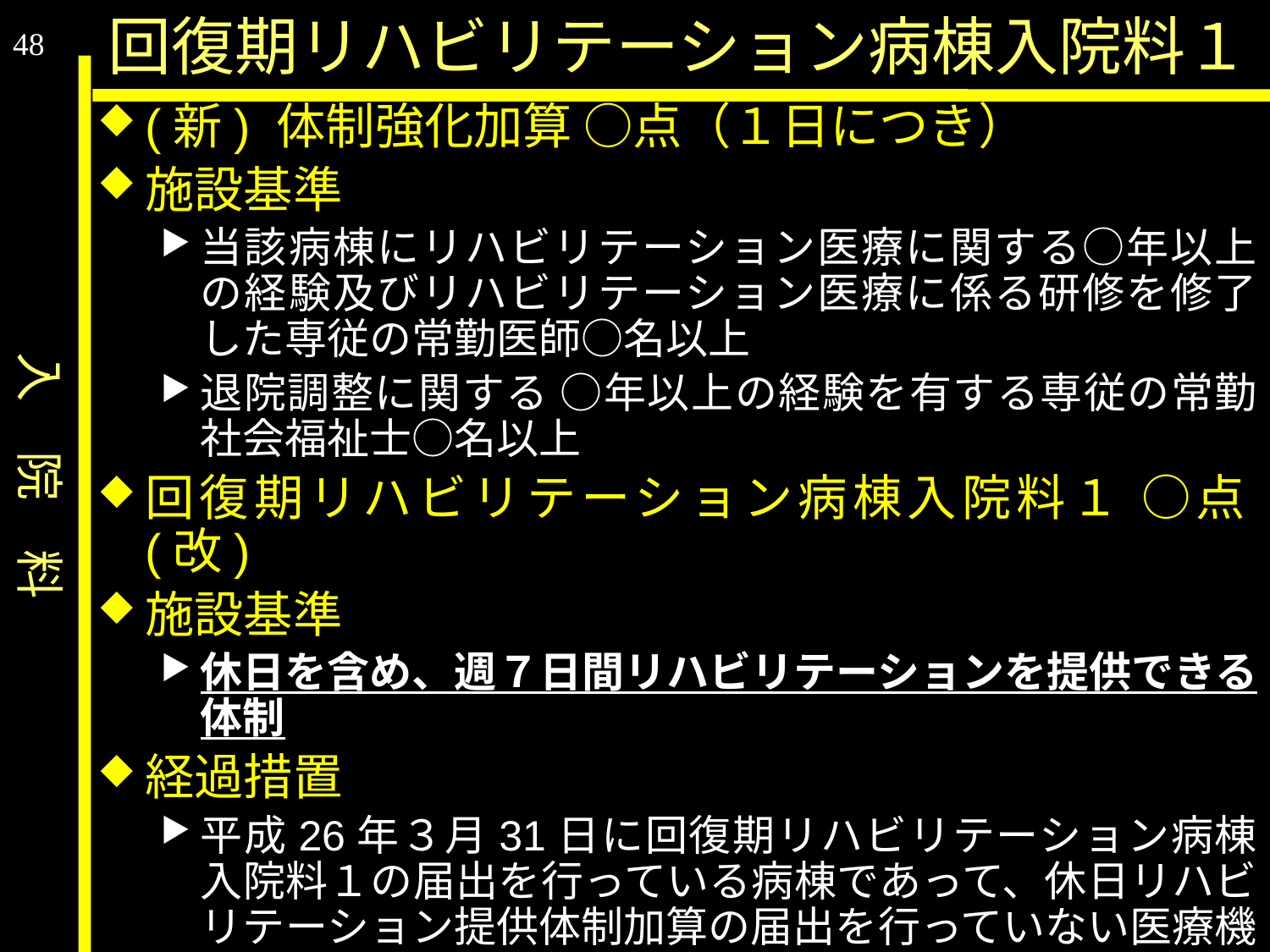

入　院　料
回復期リハビリテーション病棟入院料１
48

(新) 体制強化加算 ○点（１日につき）
施設基準
当該病棟にリハビリテーション医療に関する○年以上の経験及びリハビリテーション医療に係る研修を修了した専従の常勤医師○名以上
退院調整に関する ○年以上の経験を有する専従の常勤社会福祉士○名以上
回復期リハビリテーション病棟入院料１ ○点(改)
施設基準
休日を含め、週７日間リハビリテーションを提供できる体制
経過措置
平成26年３月31日に回復期リハビリテーション病棟入院料１の届出を行っている病棟であって、休日リハビリテーション提供体制加算の届出を行っていない医療機関については、平成○年○月○日までの間は上記の基準を満たしているものとする